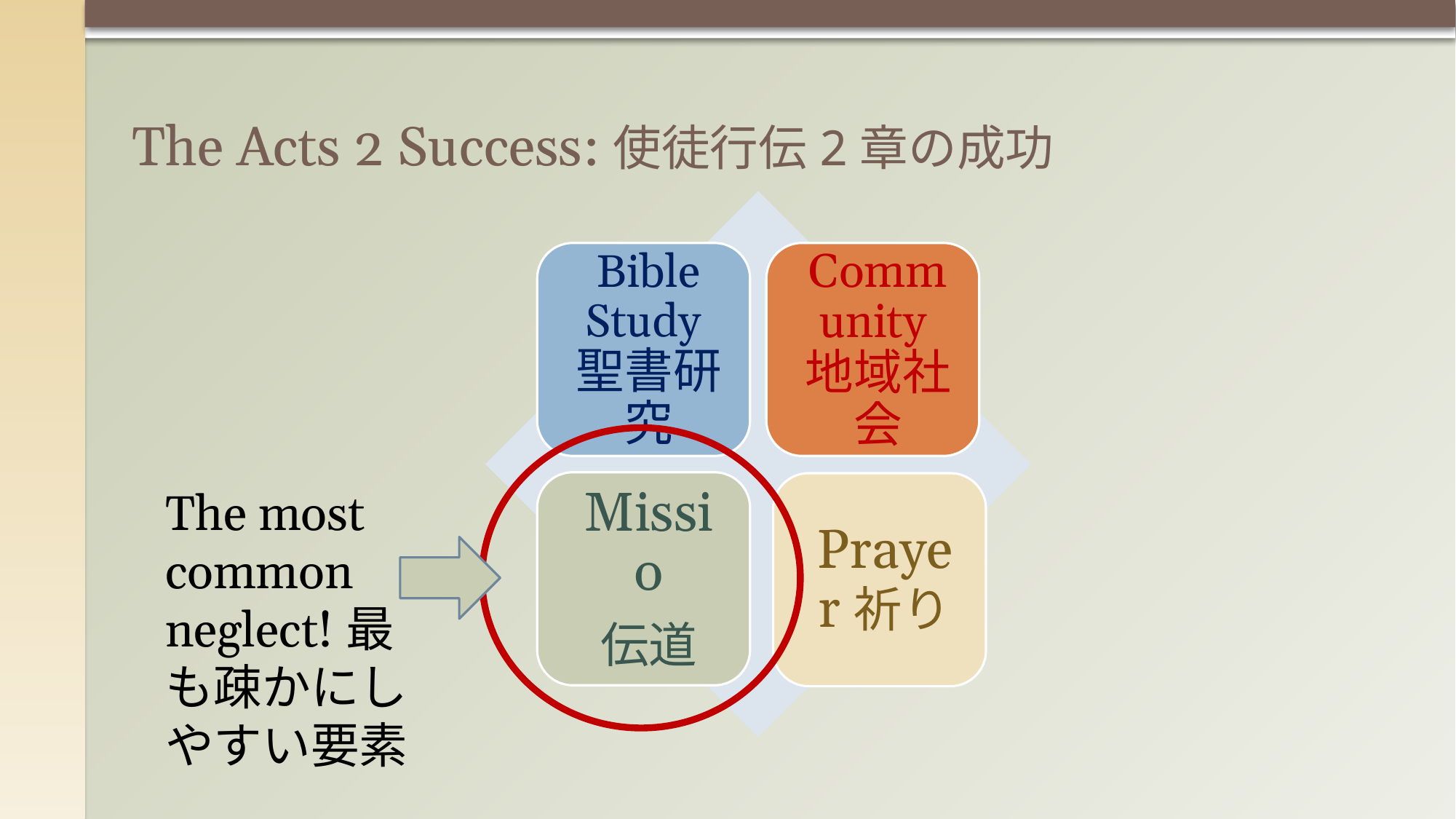

# The Acts 2 Success:使徒行伝2章の成功
Bible Study聖書研究
Comm unity地域社会
Missio
伝道
Prayer祈り

The most common neglect!最も疎かにしやすい要素